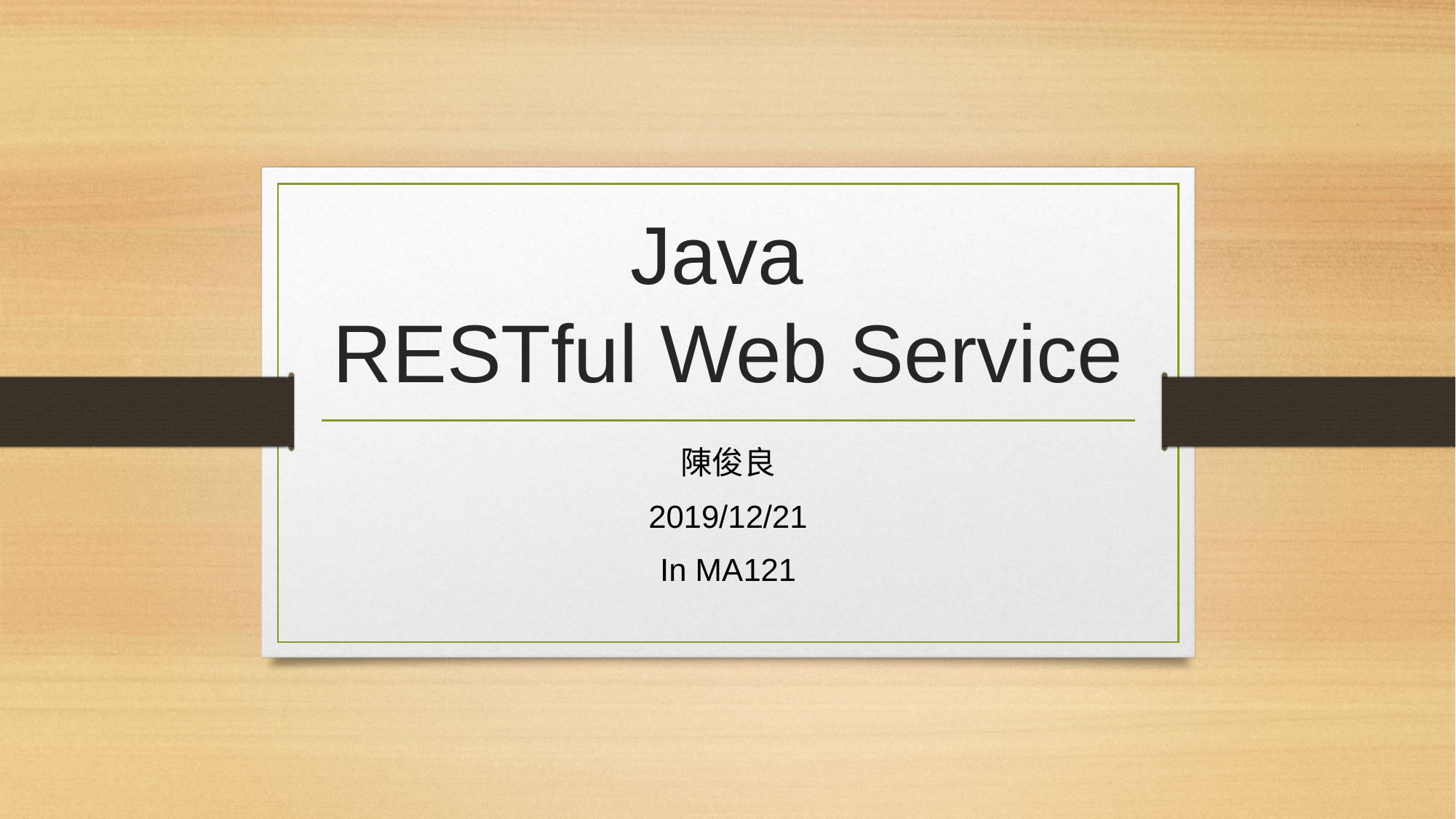

# Java RESTful Web Service
陳俊良
2019/12/21
In MA121